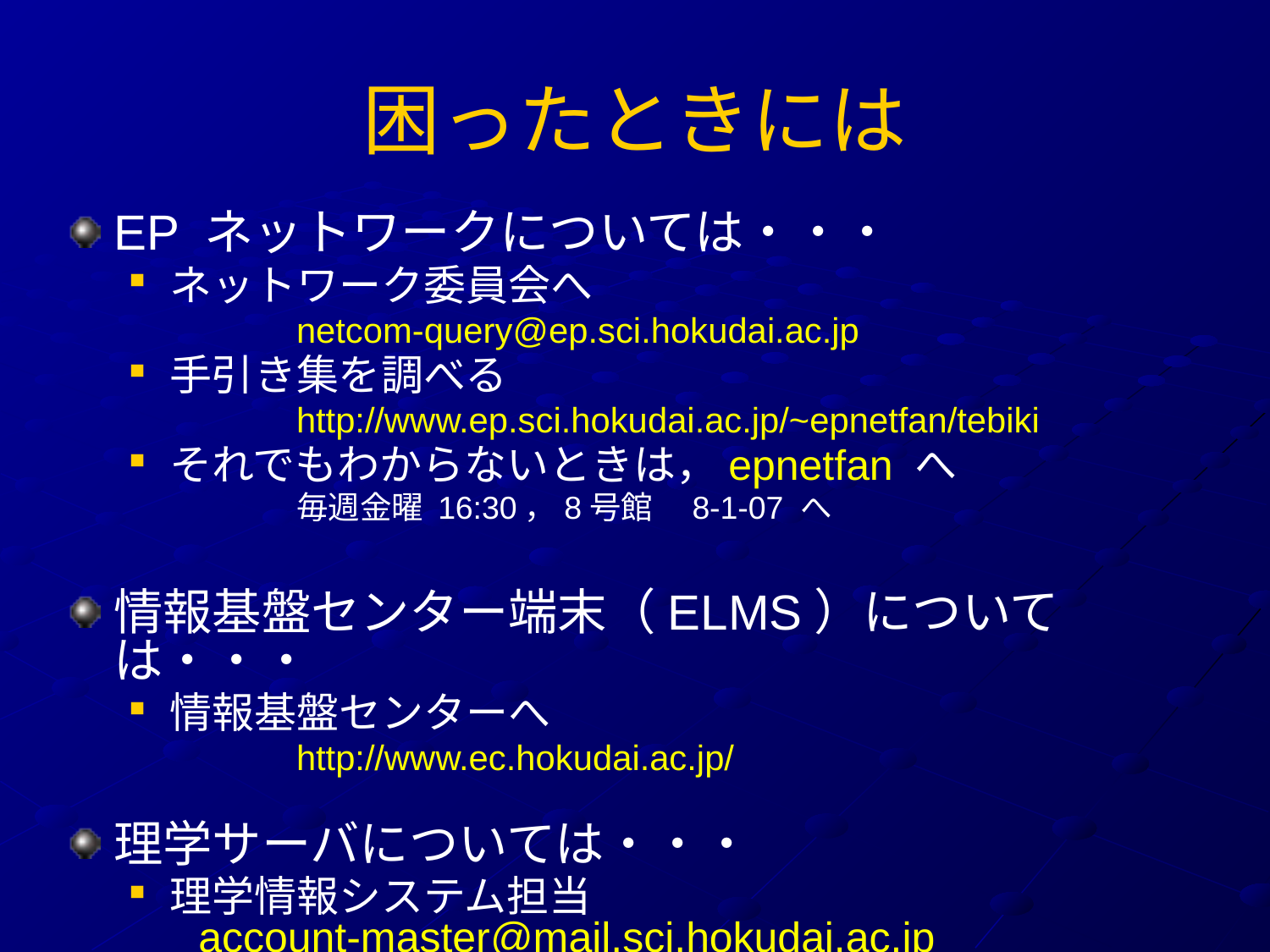

# 困ったときには
EP ネットワークについては・・・
ネットワーク委員会へ
		netcom-query@ep.sci.hokudai.ac.jp
手引き集を調べる
		http://www.ep.sci.hokudai.ac.jp/~epnetfan/tebiki
それでもわからないときは，epnetfan へ
		毎週金曜 16:30，8号館　8-1-07 へ

情報基盤センター端末（ELMS）については・・・
情報基盤センターへ
		http://www.ec.hokudai.ac.jp/

理学サーバについては・・・
理学情報システム担当
  account-master@mail.sci.hokudai.ac.jp